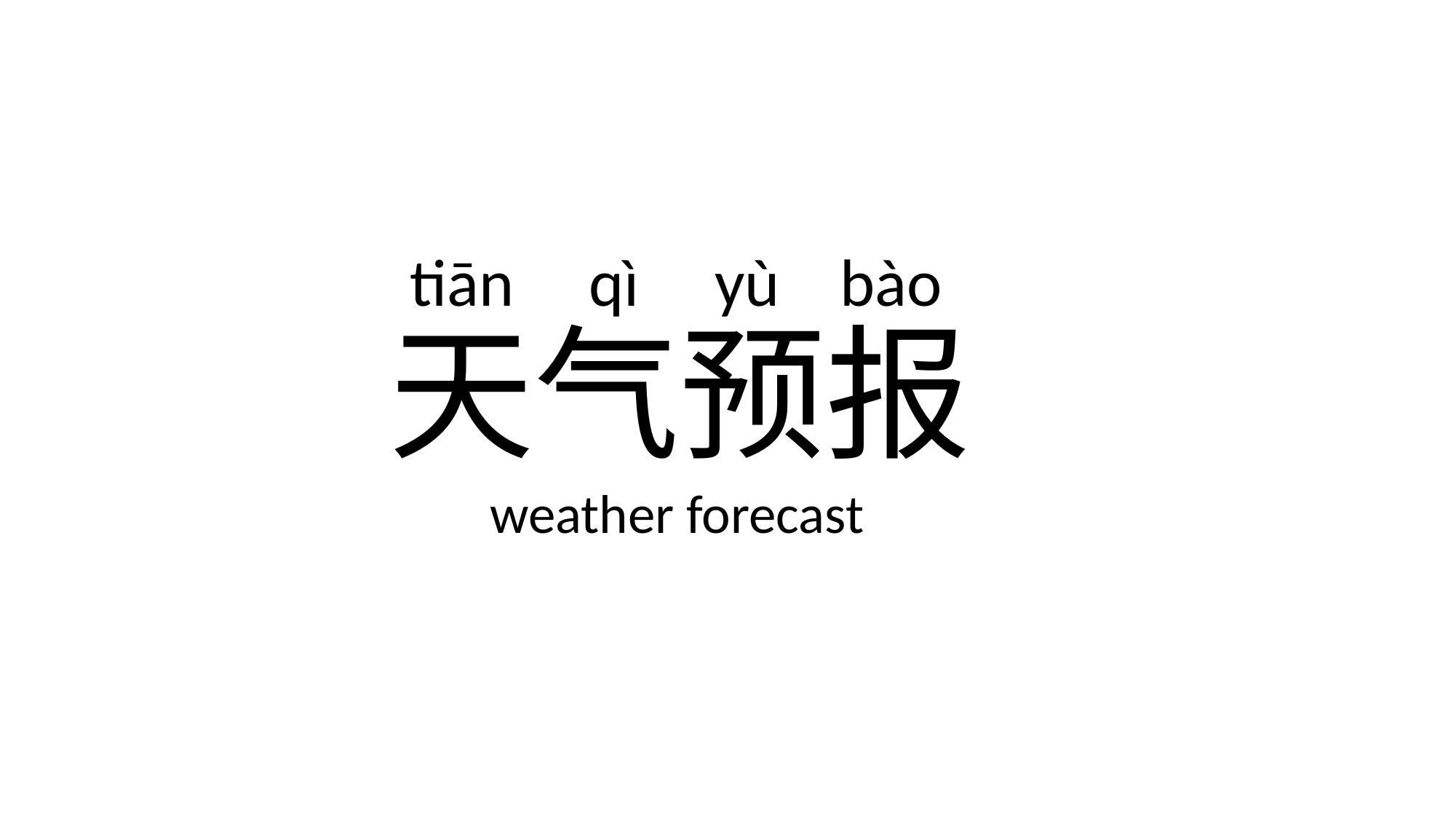

tiān     qì     yù    bào
天气预报
  weather forecast